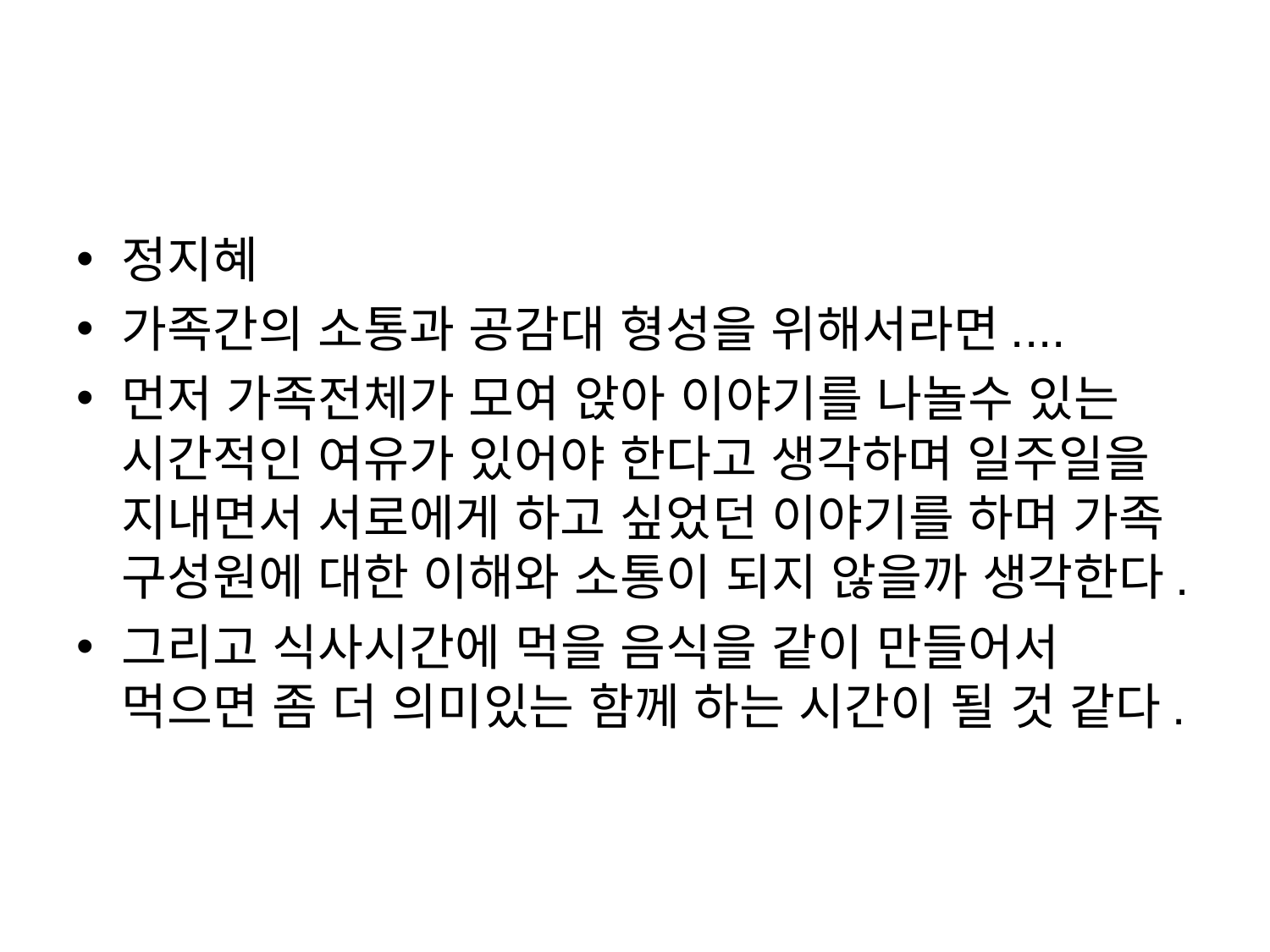

#
정지혜
가족간의 소통과 공감대 형성을 위해서라면....
먼저 가족전체가 모여 앉아 이야기를 나놀수 있는 시간적인 여유가 있어야 한다고 생각하며 일주일을 지내면서 서로에게 하고 싶었던 이야기를 하며 가족 구성원에 대한 이해와 소통이 되지 않을까 생각한다.
그리고 식사시간에 먹을 음식을 같이 만들어서 먹으면 좀 더 의미있는 함께 하는 시간이 될 것 같다.